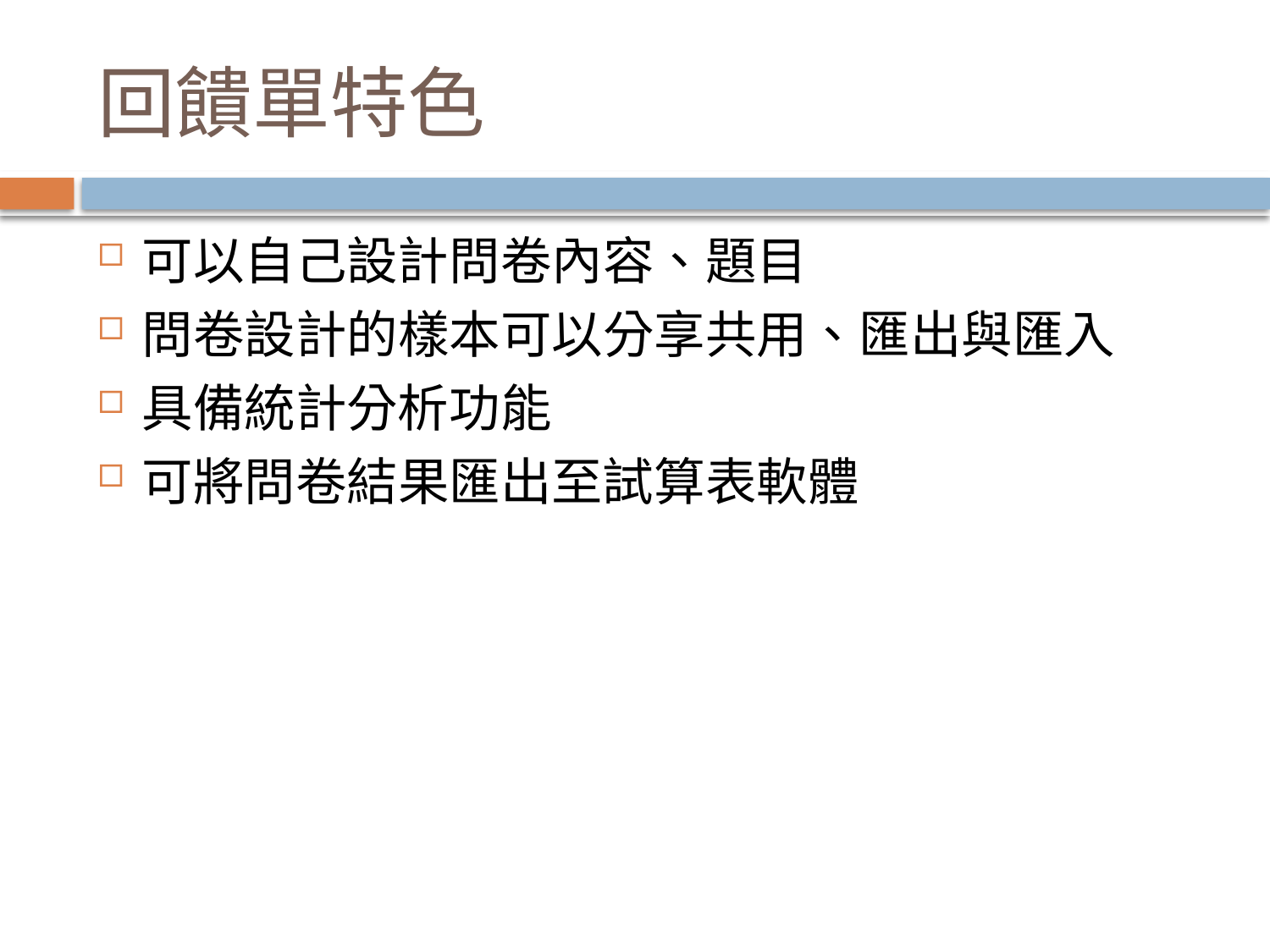

# 回饋單特色
可以自己設計問卷內容、題目
問卷設計的樣本可以分享共用、匯出與匯入
具備統計分析功能
可將問卷結果匯出至試算表軟體